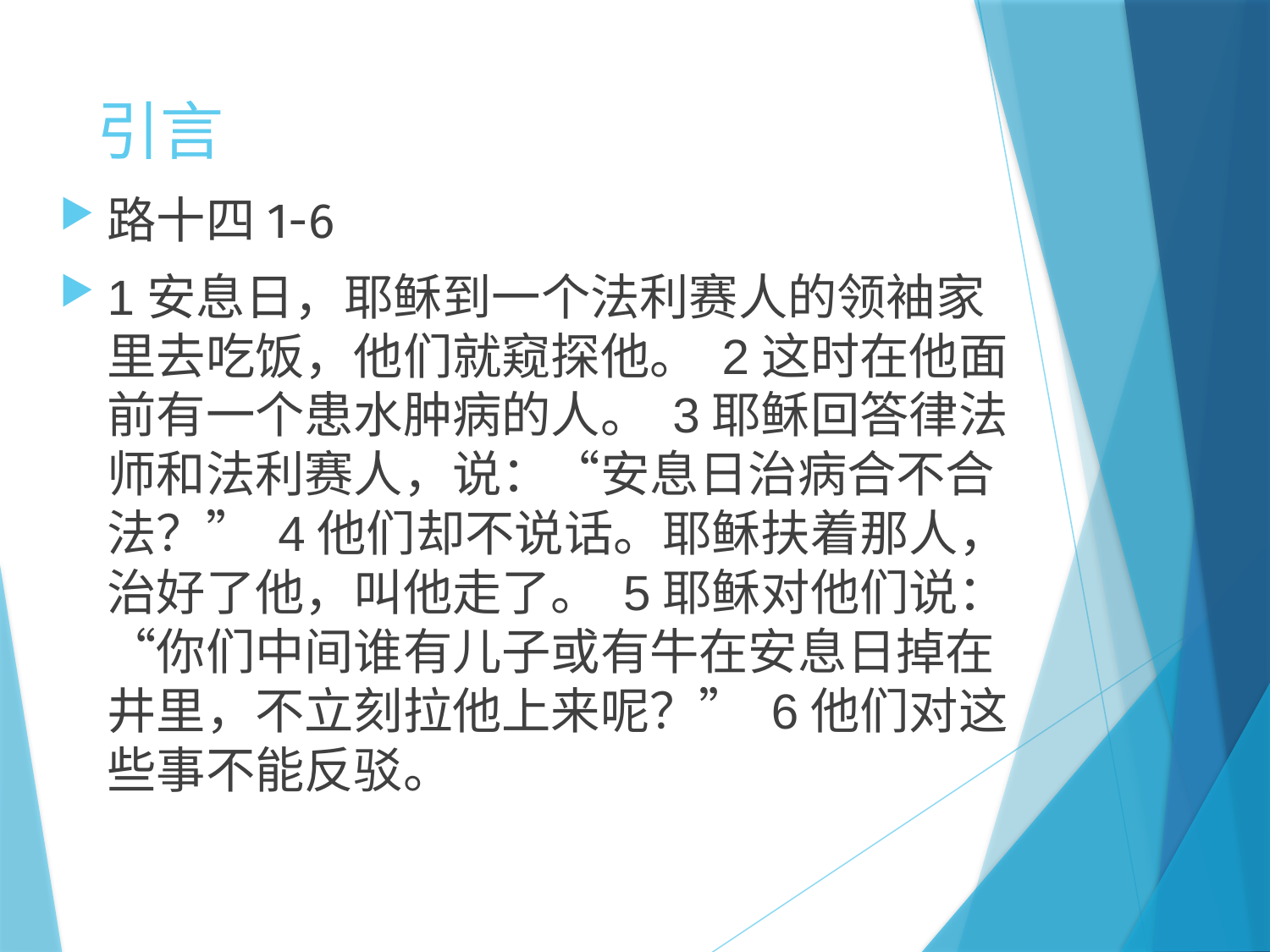

# 引言
路十四1-6
1安息日，耶稣到一个法利赛人的领袖家里去吃饭，他们就窥探他。 2这时在他面前有一个患水肿病的人。 3耶稣回答律法师和法利赛人，说：“安息日治病合不合法？” 4他们却不说话。耶稣扶着那人，治好了他，叫他走了。 5耶稣对他们说：“你们中间谁有儿子或有牛在安息日掉在井里，不立刻拉他上来呢？” 6他们对这些事不能反驳。